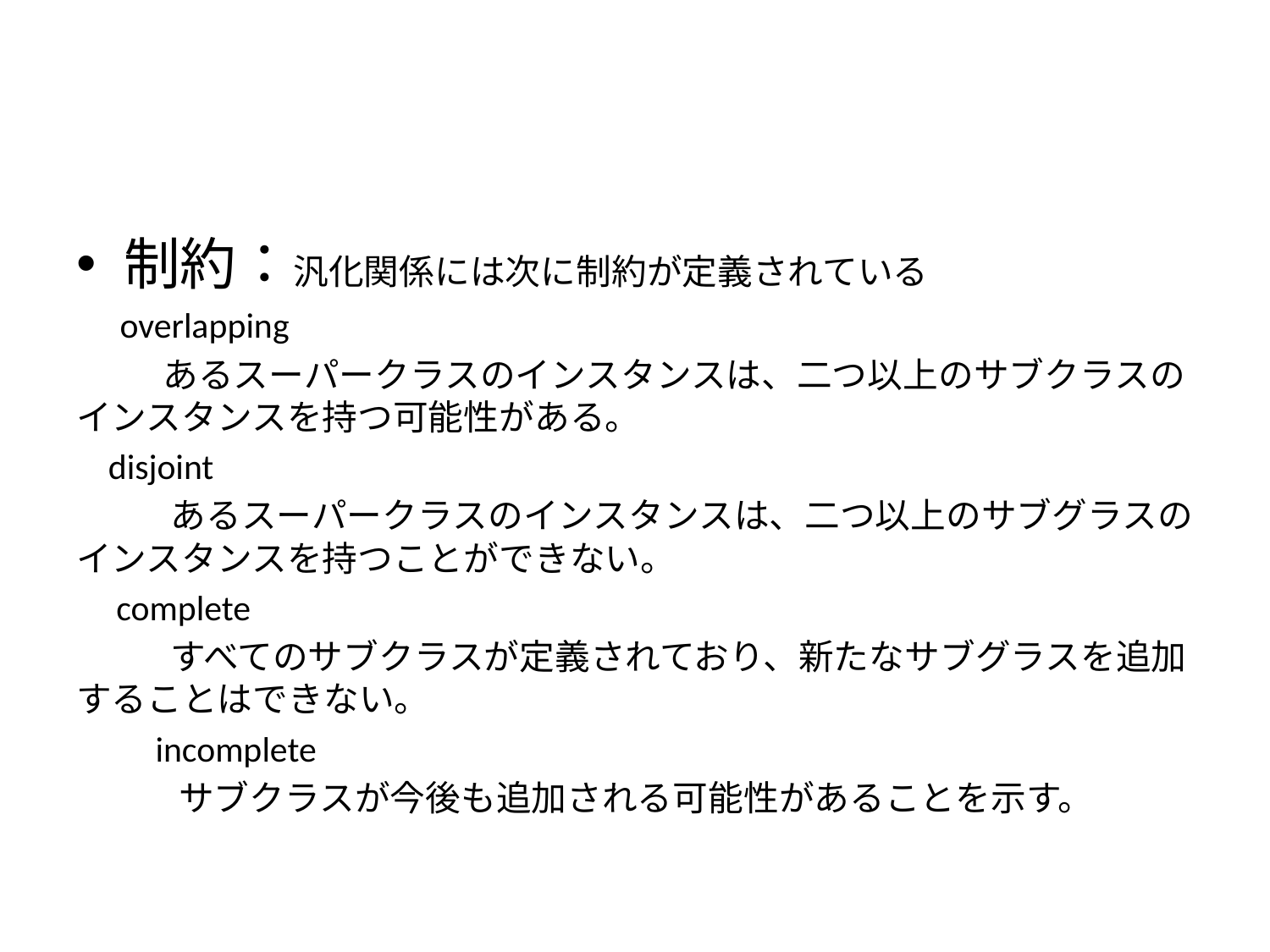

#
制約：汎化関係には次に制約が定義されている
　overlapping
          あるスーパークラスのインスタンスは、二つ以上のサブクラスのインスタンスを持つ可能性がある。
    disjoint
           あるスーパークラスのインスタンスは、二つ以上のサブグラスのインスタンスを持つことができない。
     complete
           すべてのサブクラスが定義されており、新たなサブグラスを追加することはできない。
　　incomplete
            サブクラスが今後も追加される可能性があることを示す。